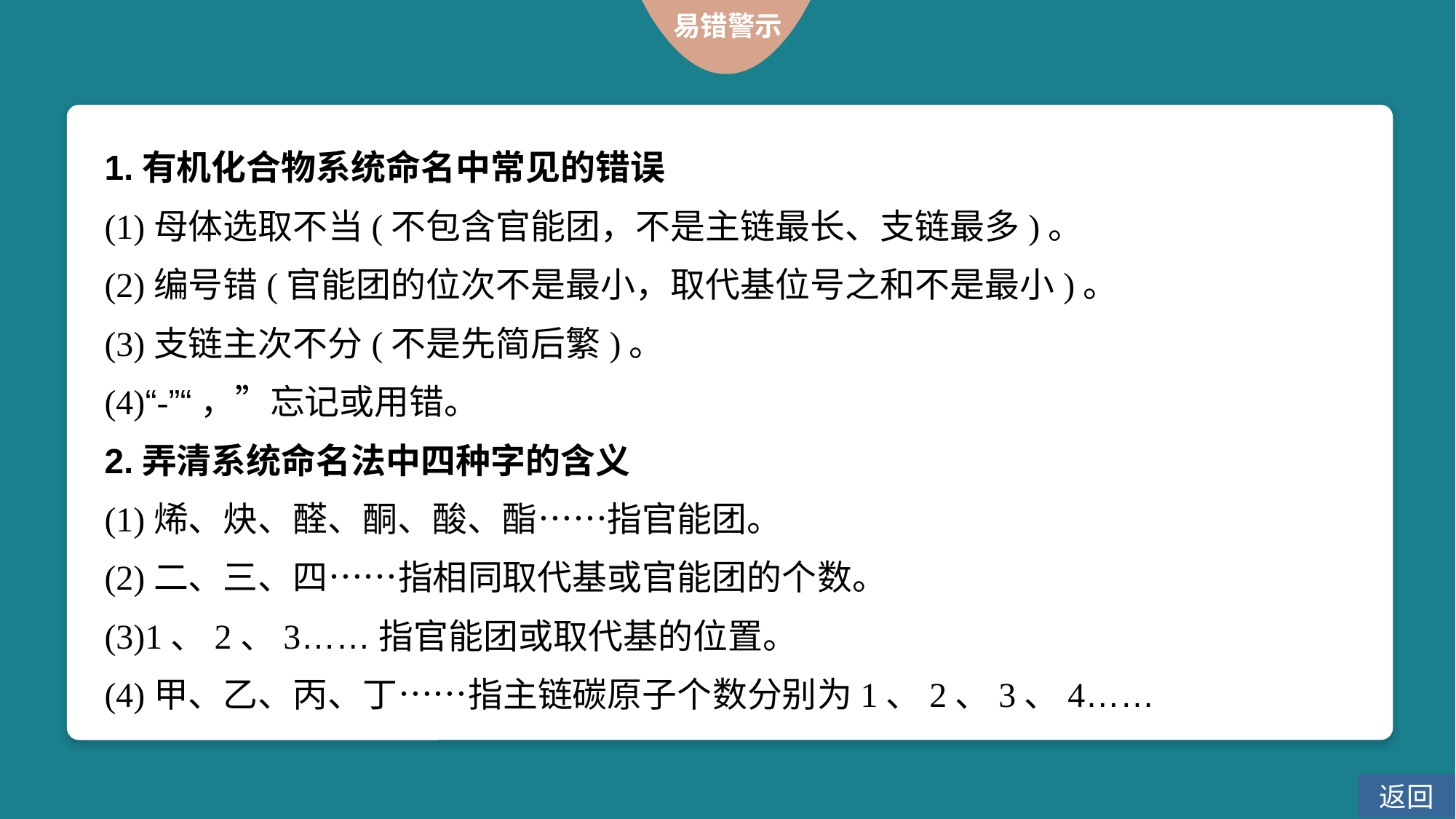

易错警示

1.有机化合物系统命名中常见的错误
(1)母体选取不当(不包含官能团，不是主链最长、支链最多)。
(2)编号错(官能团的位次不是最小，取代基位号之和不是最小)。
(3)支链主次不分(不是先简后繁)。
(4)“-”“，”忘记或用错。
2.弄清系统命名法中四种字的含义
(1)烯、炔、醛、酮、酸、酯……指官能团。
(2)二、三、四……指相同取代基或官能团的个数。
(3)1、2、3……指官能团或取代基的位置。
(4)甲、乙、丙、丁……指主链碳原子个数分别为1、2、3、4……
返回